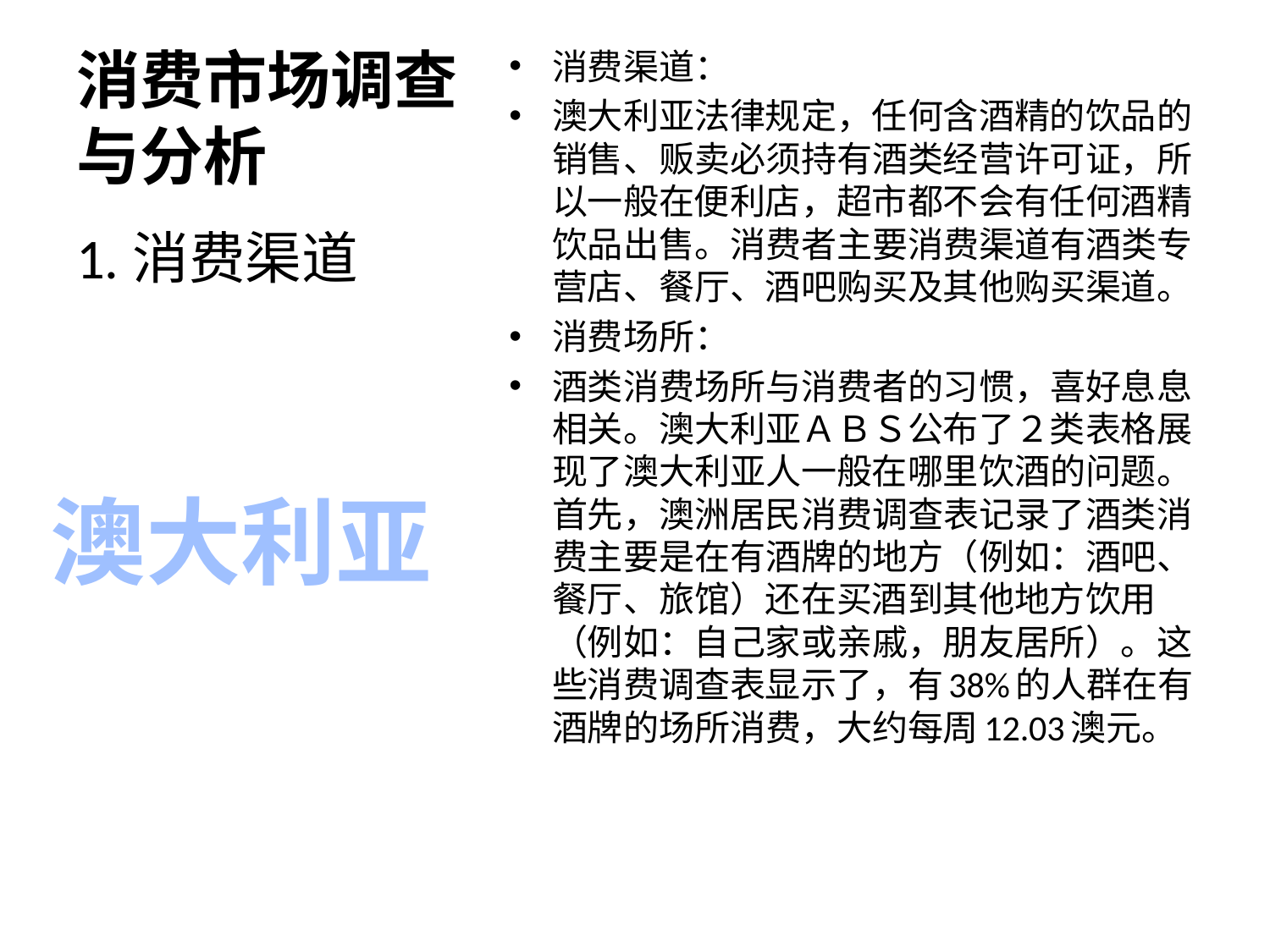

# 消费市场调查与分析
消费渠道：
澳大利亚法律规定，任何含酒精的饮品的销售、贩卖必须持有酒类经营许可证，所以一般在便利店，超市都不会有任何酒精饮品出售。消费者主要消费渠道有酒类专营店、餐厅、酒吧购买及其他购买渠道。
消费场所：
酒类消费场所与消费者的习惯，喜好息息相关。澳大利亚ＡＢＳ公布了２类表格展现了澳大利亚人一般在哪里饮酒的问题。首先，澳洲居民消费调查表记录了酒类消费主要是在有酒牌的地方（例如：酒吧、餐厅、旅馆）还在买酒到其他地方饮用（例如：自己家或亲戚，朋友居所）。这些消费调查表显示了，有38%的人群在有酒牌的场所消费，大约每周12.03澳元。

1.消费渠道
澳大利亚